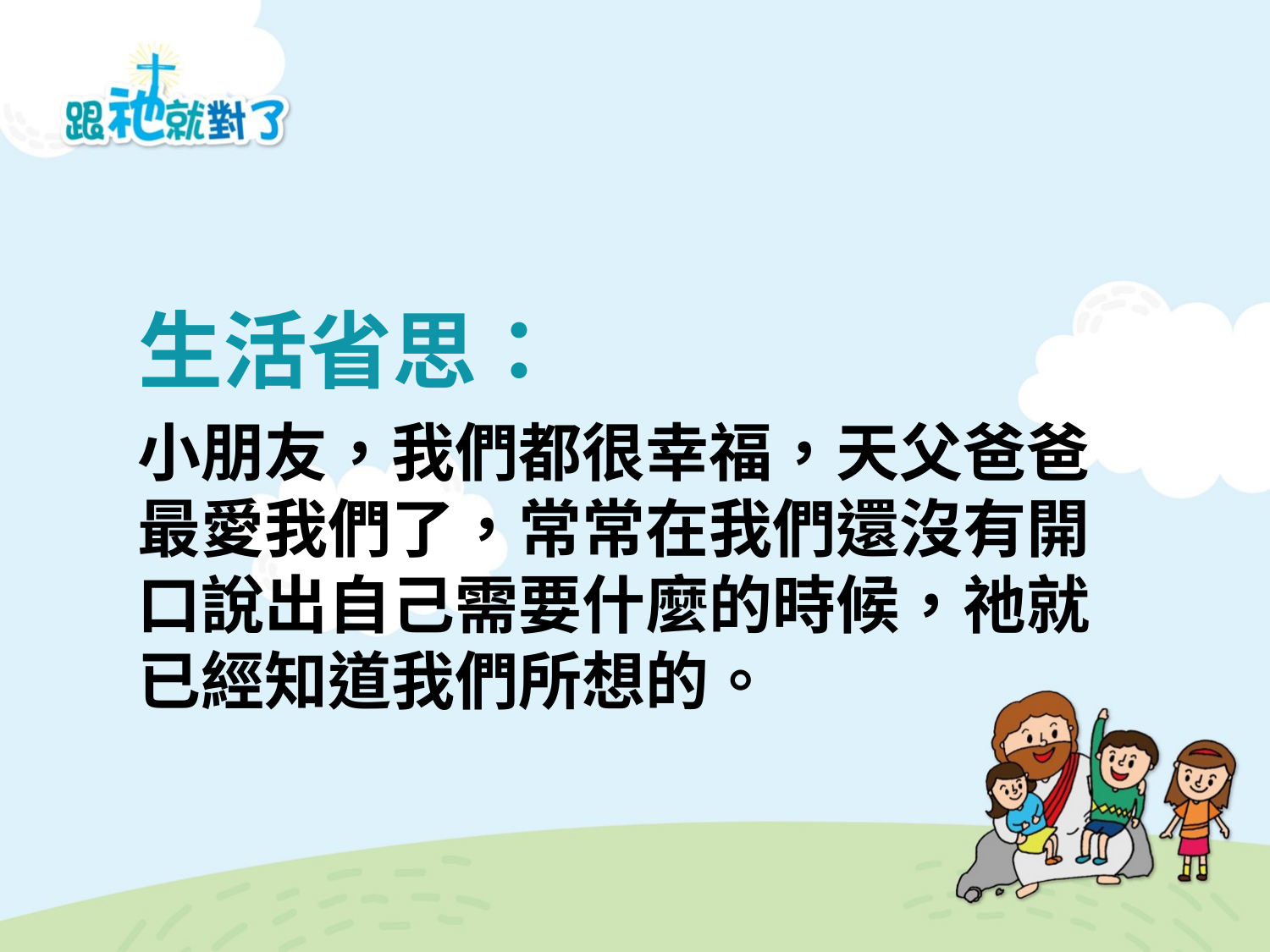

生活省思：
小朋友，我們都很幸福，天父爸爸最愛我們了，常常在我們還沒有開口說出自己需要什麼的時候，祂就已經知道我們所想的。